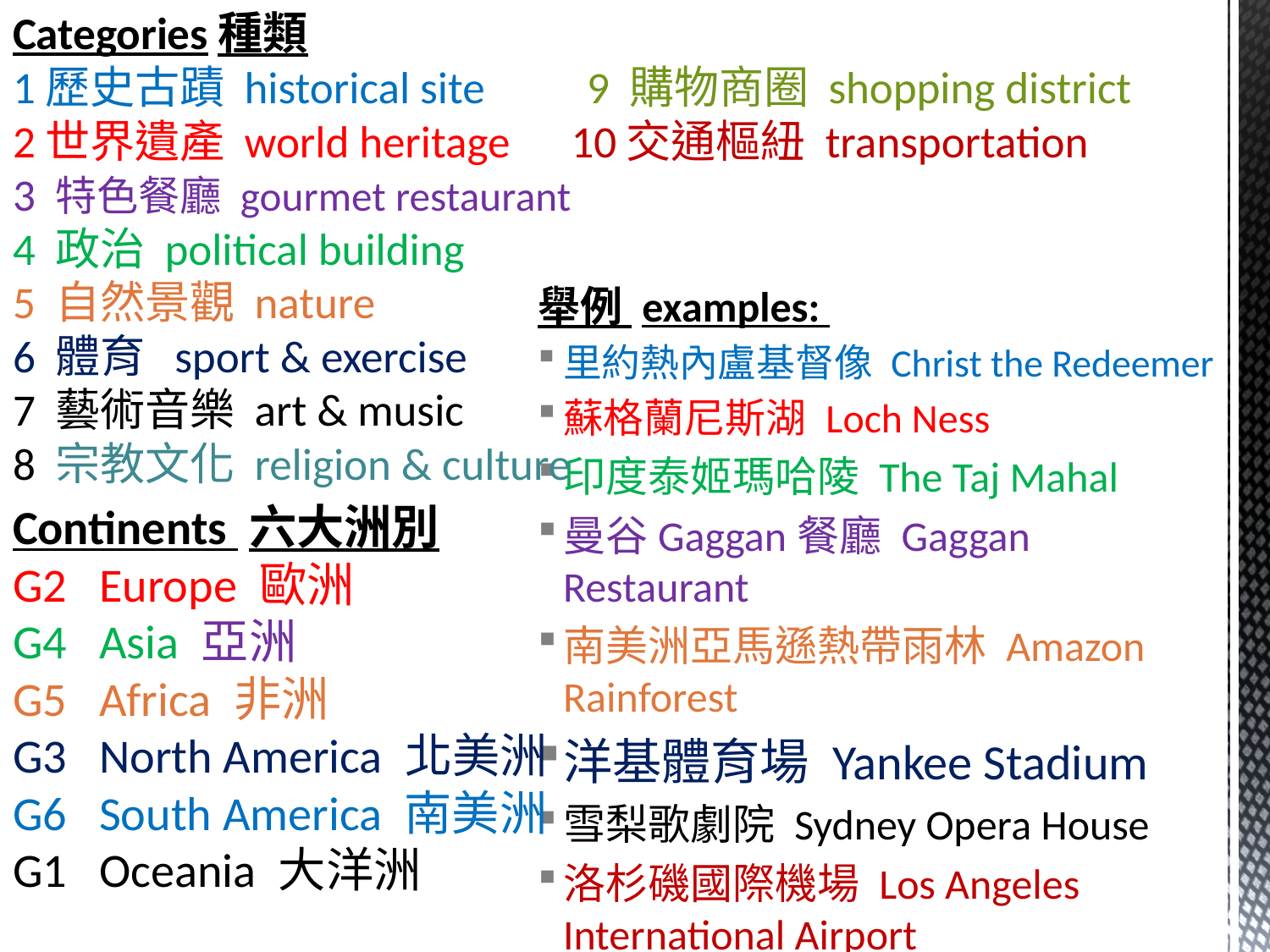

# Categories種類 1歷史古蹟 historical site          9 購物商圈 shopping district 2世界遺產 world heritage      10交通樞紐 transportation 3 特色餐廳 gourmet restaurant 4 政治 political building 5 自然景觀 nature 6 體育  sport & exercise 7 藝術音樂 art & music 8 宗教文化 religion & culture
舉例 examples:
里約熱內盧基督像 Christ the Redeemer
蘇格蘭尼斯湖 Loch Ness
印度泰姬瑪哈陵 The Taj Mahal
曼谷Gaggan餐廳 Gaggan Restaurant
南美洲亞馬遜熱帶雨林 Amazon Rainforest
洋基體育場 Yankee Stadium
雪梨歌劇院 Sydney Opera House
洛杉磯國際機場 Los Angeles International Airport
Continents 六大洲別
G2   Europe 歐洲
G4   Asia 亞洲
G5   Africa 非洲
G3   North America 北美洲
G6   South America 南美洲
G1   Oceania 大洋洲